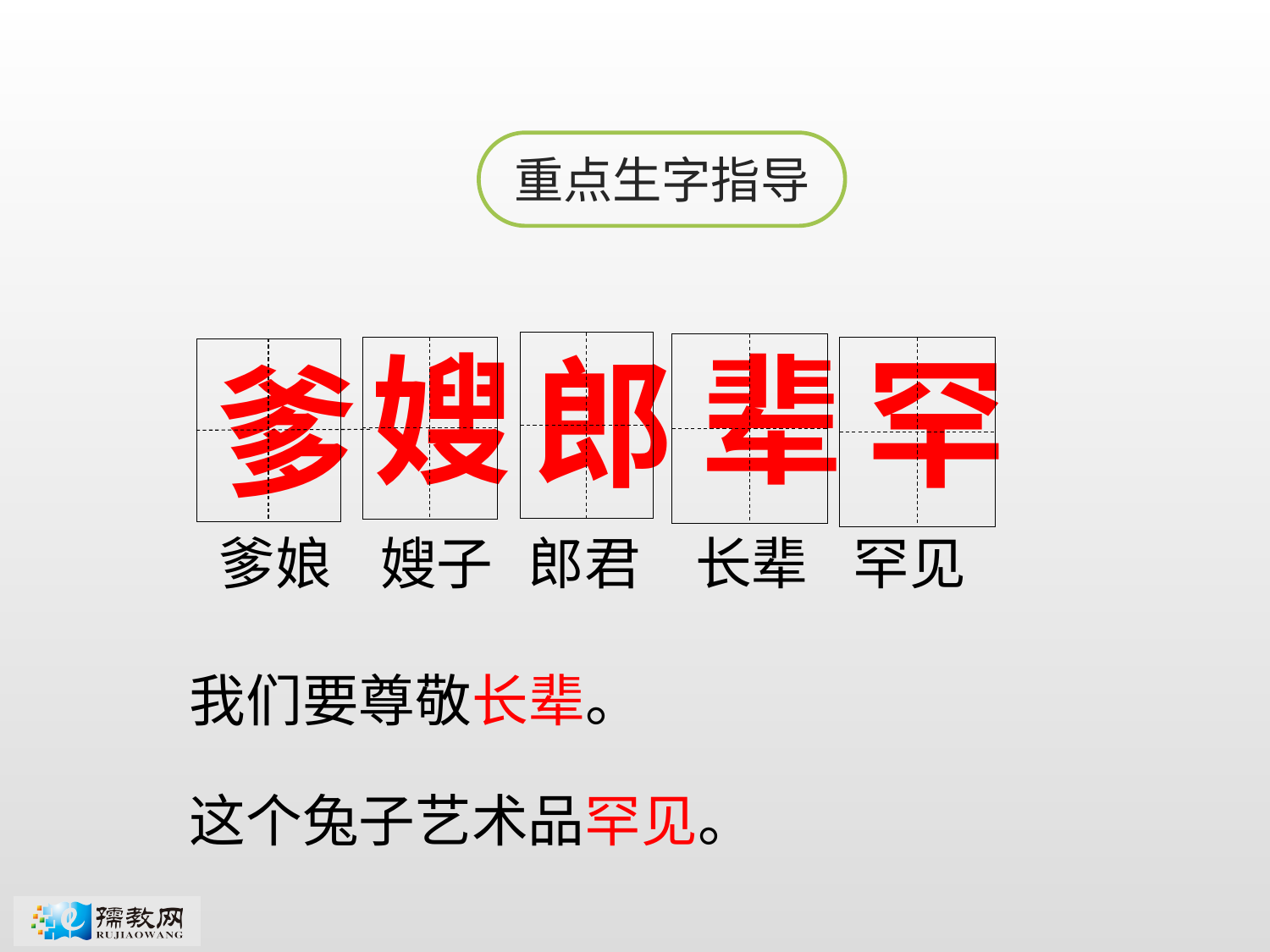

重点生字指导
辈
嫂
罕
郎

爹
爹娘
嫂子
郎君
长辈
罕见
我们要尊敬长辈。
这个兔子艺术品罕见。